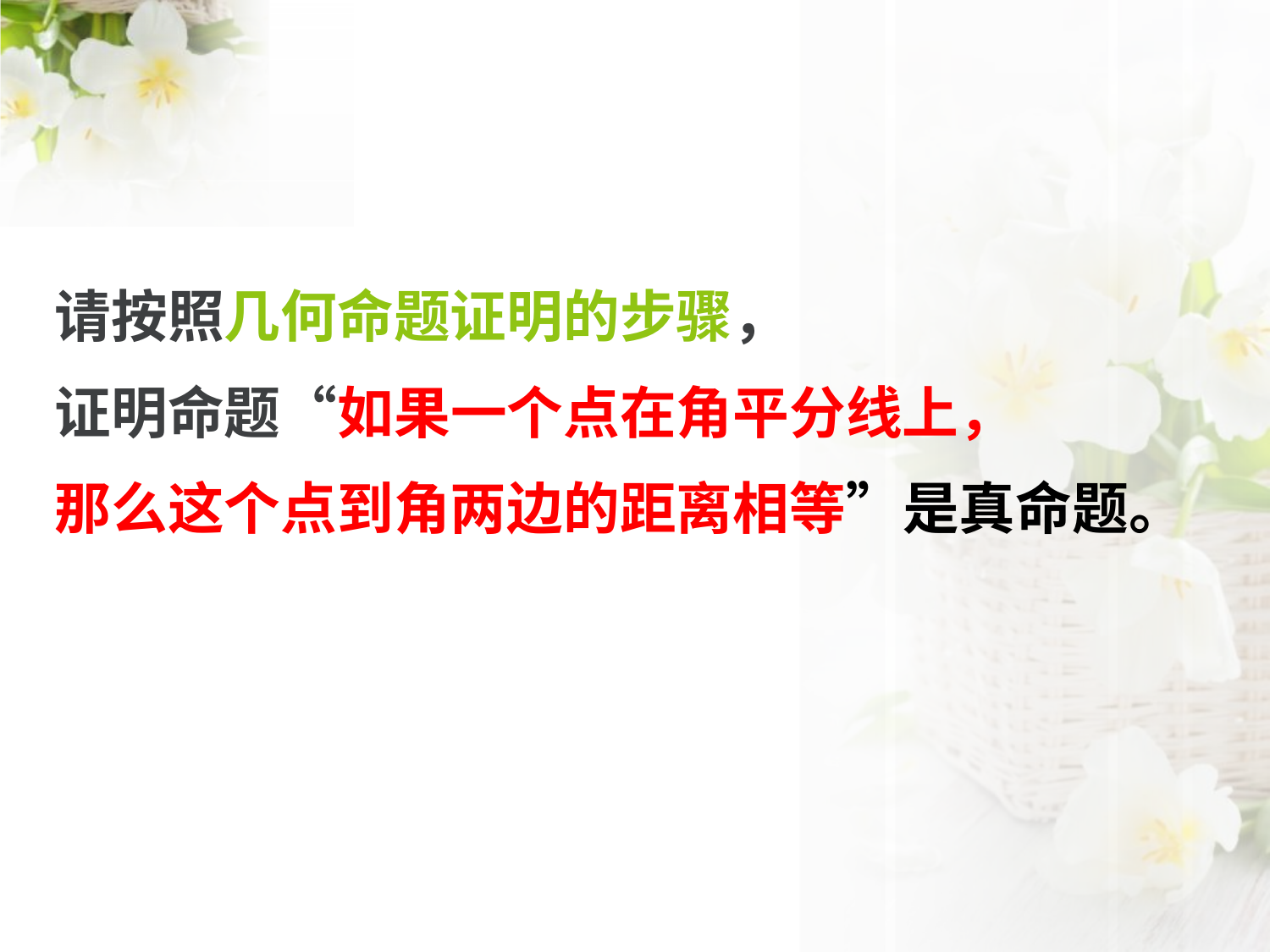

请按照几何命题证明的步骤，
证明命题“如果一个点在角平分线上，
那么这个点到角两边的距离相等”是真命题。